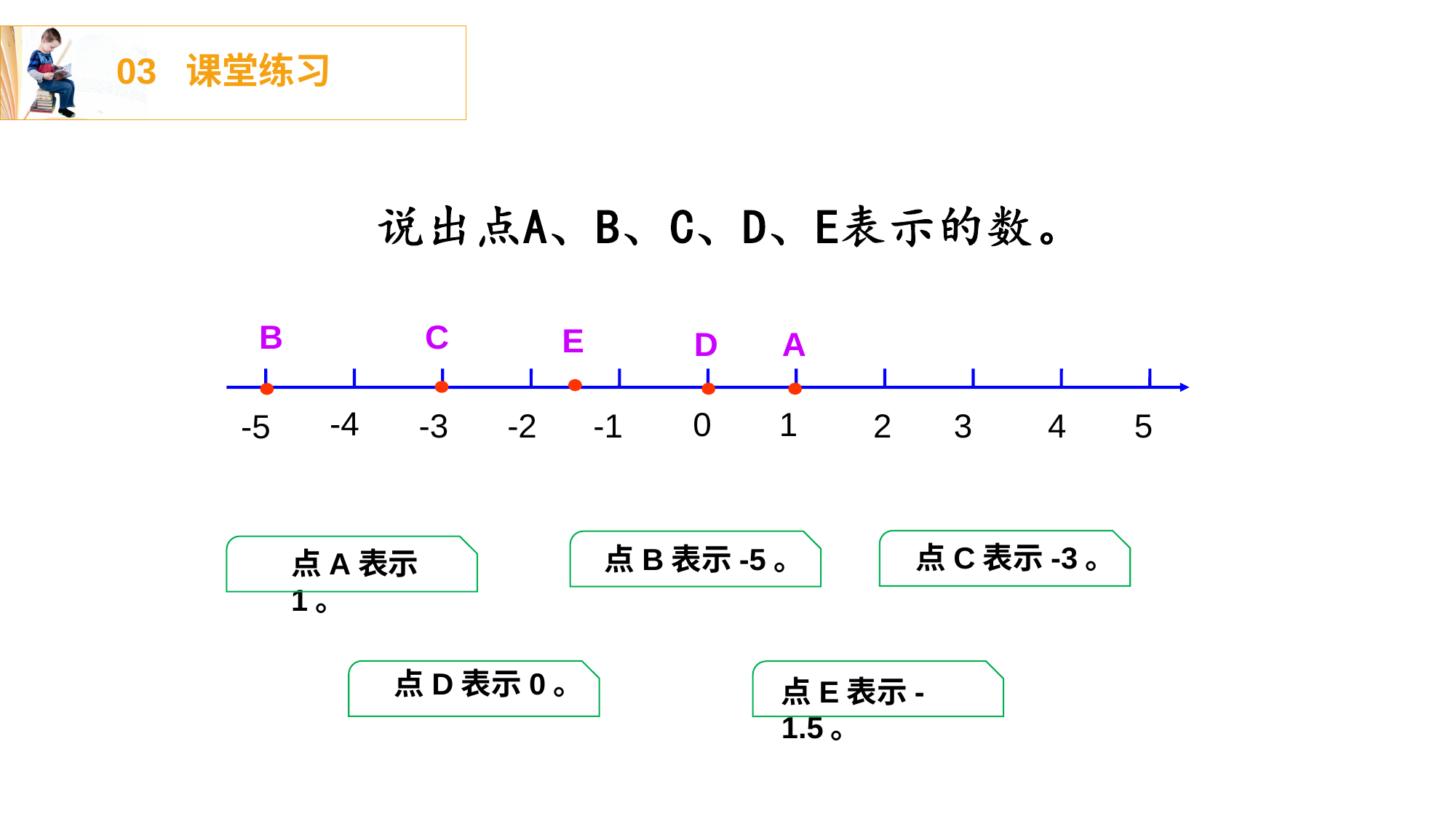

03  课堂练习

C
B
E
D
A

-4
0
1
-2
-1
5
-3
3
4
2
-5

点C表示-3。

点B表示-5。

点A表示1。
点D表示0。

点E表示-1.5。